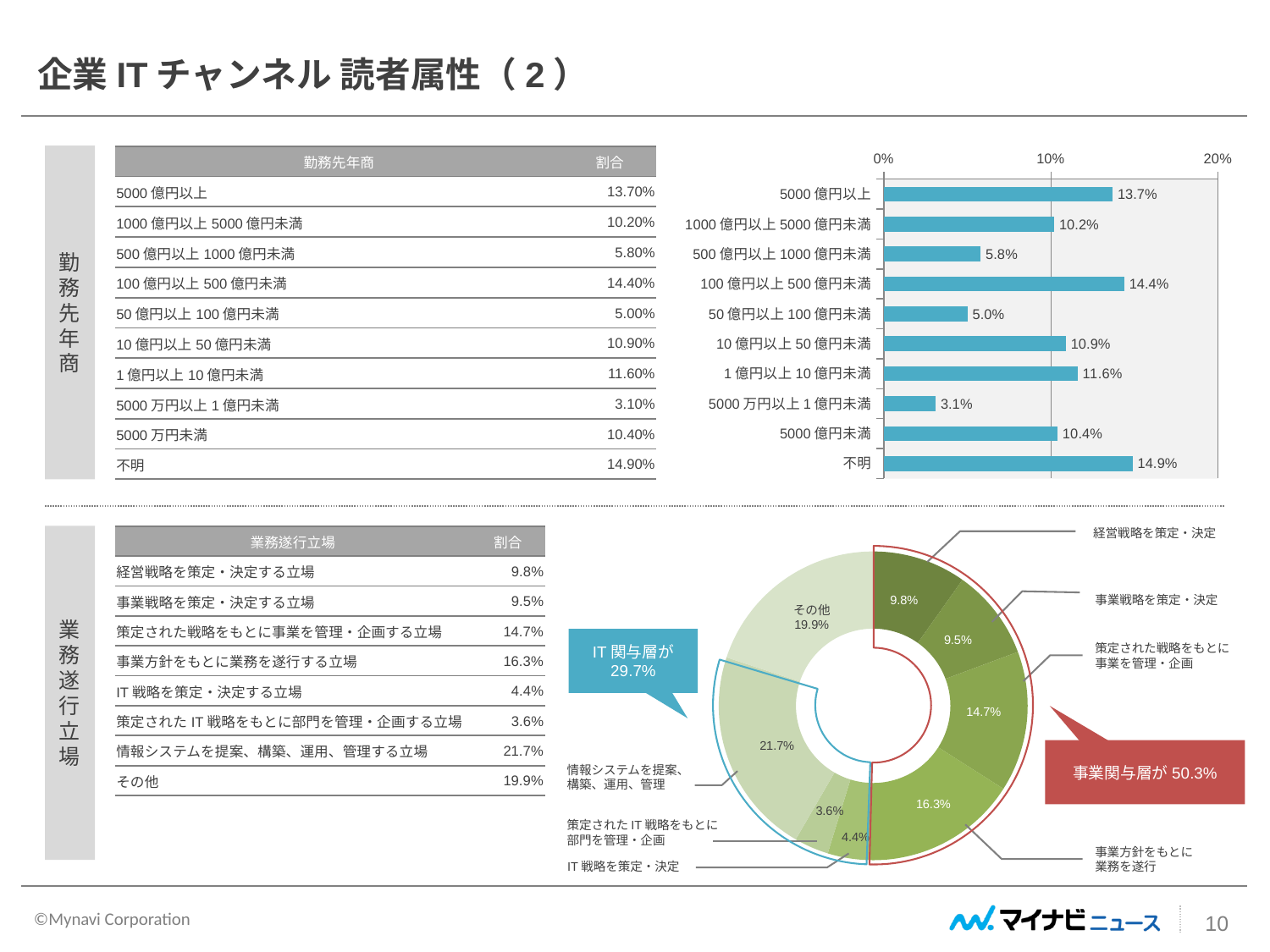

企業ITチャンネル 読者属性（2）
勤務先年商

### Chart

| Category |  |
|---|---|
| 5000億円以上 | 0.137 |
| 1000億円以上5000億円未満 | 0.102 |
| 500億円以上1000億円未満 | 0.058 |
| 100億円以上500億円未満 | 0.144 |
| 50億円以上100億円未満 | 0.05 |
| 10億円以上50億円未満 | 0.109 |
| 1億円以上10億円未満 | 0.116 |
| 5000万円以上1億円未満 | 0.031 |
| 5000億円未満 | 0.104 |
| 不明 | 0.149 |
| 勤務先年商 | 割合 |
| --- | --- |
| 5000億円以上 | 13.70% |
| 1000億円以上5000億円未満 | 10.20% |
| 500億円以上1000億円未満 | 5.80% |
| 100億円以上500億円未満 | 14.40% |
| 50億円以上100億円未満 | 5.00% |
| 10億円以上50億円未満 | 10.90% |
| 1億円以上10億円未満 | 11.60% |
| 5000万円以上1億円未満 | 3.10% |
| 5000万円未満 | 10.40% |
| 不明 | 14.90% |

### Chart

| Category |  |
|---|---|
| 経営戦略を策定・決定する立場 | 0.098 |
| 事業戦略を策定・決定する立場 | 0.095 |
| 策定された戦略をもとに事業を管理・企画する立場 | 0.147 |
| 事業方針をもとに業務を遂行する立場 | 0.163 |
| IT戦略を策定・決定する立場 | 0.044 |
| 策定されたIT戦略をもとに部門を管理・企画する立場 | 0.036 |
| 情報システムを提案、構築、運用、管理する立場 | 0.217 |
| その他 | 0.199 |
経営戦略を策定・決定

業務遂行立場
| 業務遂行立場 | 割合 |
| --- | --- |
| 経営戦略を策定・決定する立場 | 9.8% |
| 事業戦略を策定・決定する立場 | 9.5% |
| 策定された戦略をもとに事業を管理・企画する立場 | 14.7% |
| 事業方針をもとに業務を遂行する立場 | 16.3% |
| IT戦略を策定・決定する立場 | 4.4% |
| 策定されたIT戦略をもとに部門を管理・企画する立場 | 3.6% |
| 情報システムを提案、構築、運用、管理する立場 | 21.7% |
| その他 | 19.9% |

事業戦略を策定・決定

9.8%
その他
19.9%
9.5%
IT関与層が
29.7%
策定された戦略をもとに
事業を管理・企画

14.7%
21.7%
事業関与層が50.3%
情報システムを提案、
構築、運用、管理

16.3%
3.6%
策定されたIT戦略をもとに
部門を管理・企画
4.4%

IT戦略を策定・決定
事業方針をもとに
業務を遂行

10